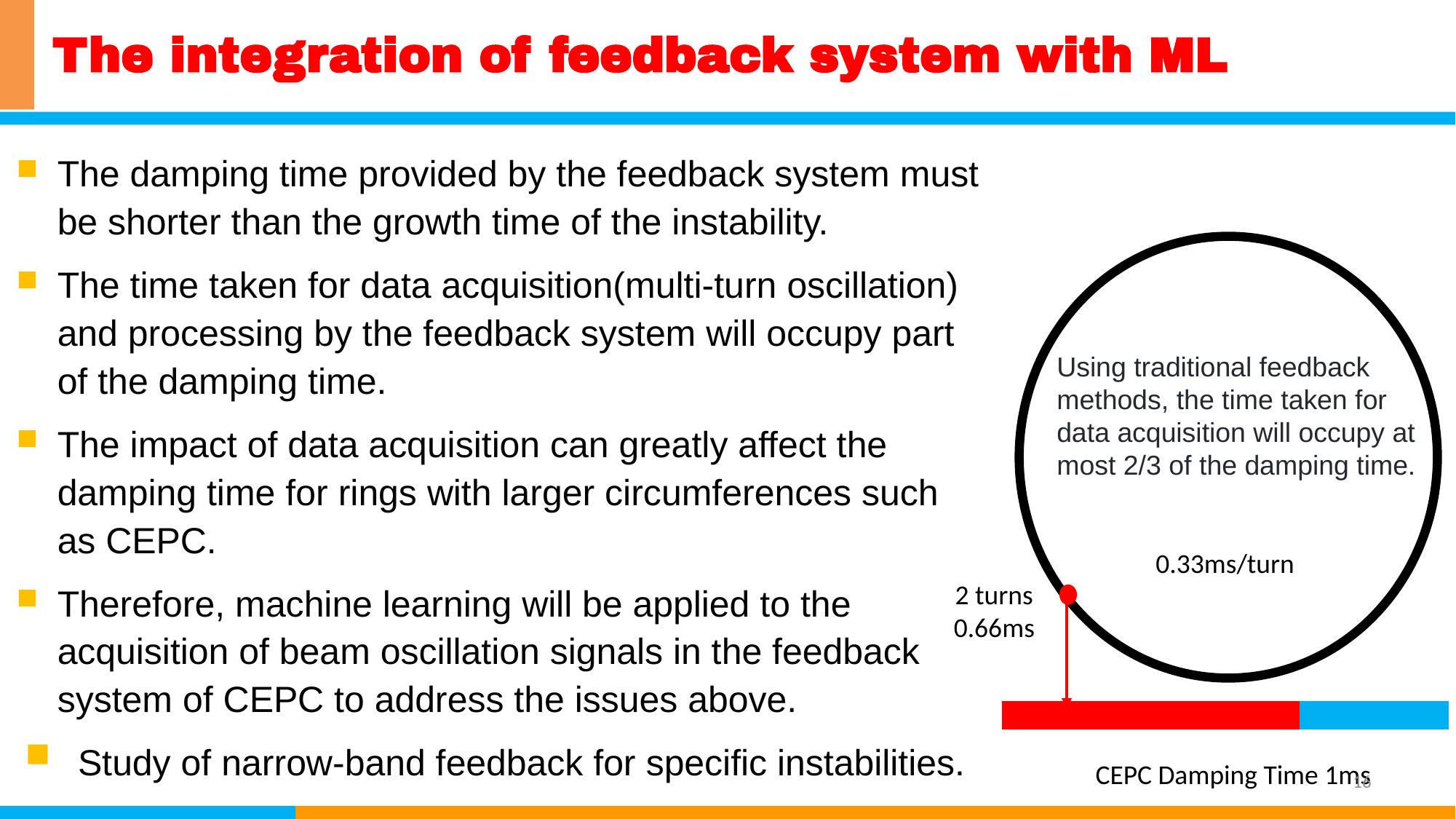

# The integration of feedback system with ML
The damping time provided by the feedback system must be shorter than the growth time of the instability.
The time taken for data acquisition(multi-turn oscillation) and processing by the feedback system will occupy part of the damping time.
The impact of data acquisition can greatly affect the damping time for rings with larger circumferences such as CEPC.
Therefore, machine learning will be applied to the acquisition of beam oscillation signals in the feedback system of CEPC to address the issues above.

Using traditional feedback methods, the time taken for data acquisition will occupy at most 2/3 of the damping time.
0.33ms/turn
2 turns
0.66ms

### Chart

| Category | 系列 1 | 系列 2 |
|---|---|---|
| 类别 1 | 0.66 | 0.33 |
 Study of narrow-band feedback for specific instabilities.
CEPC Damping Time 1ms
16